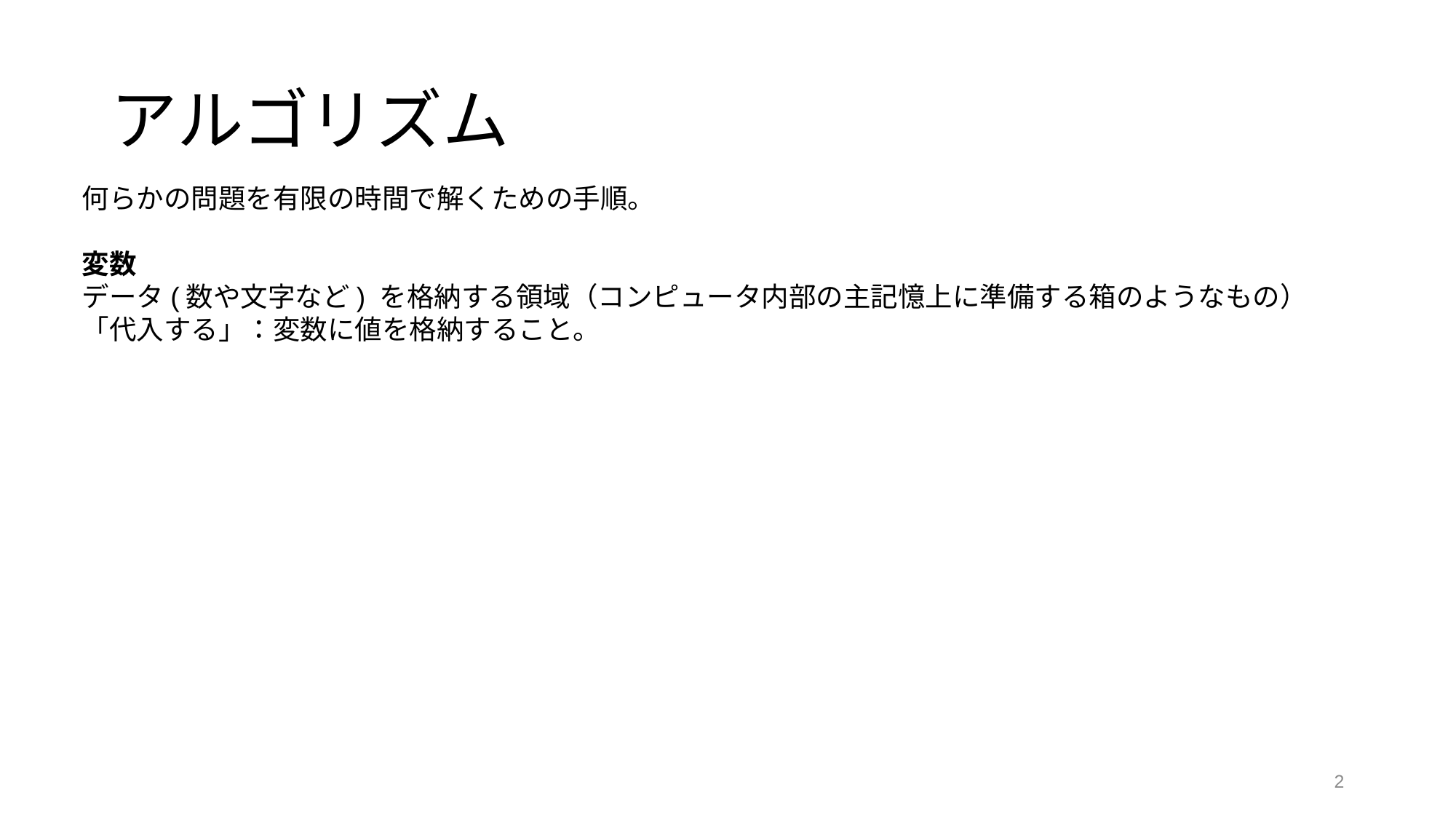

# アルゴリズム
何らかの問題を有限の時間で解くための手順。

変数
データ(数や文字など) を格納する領域（コンピュータ内部の主記憶上に準備する箱のようなもの）
「代入する」：変数に値を格納すること。

2